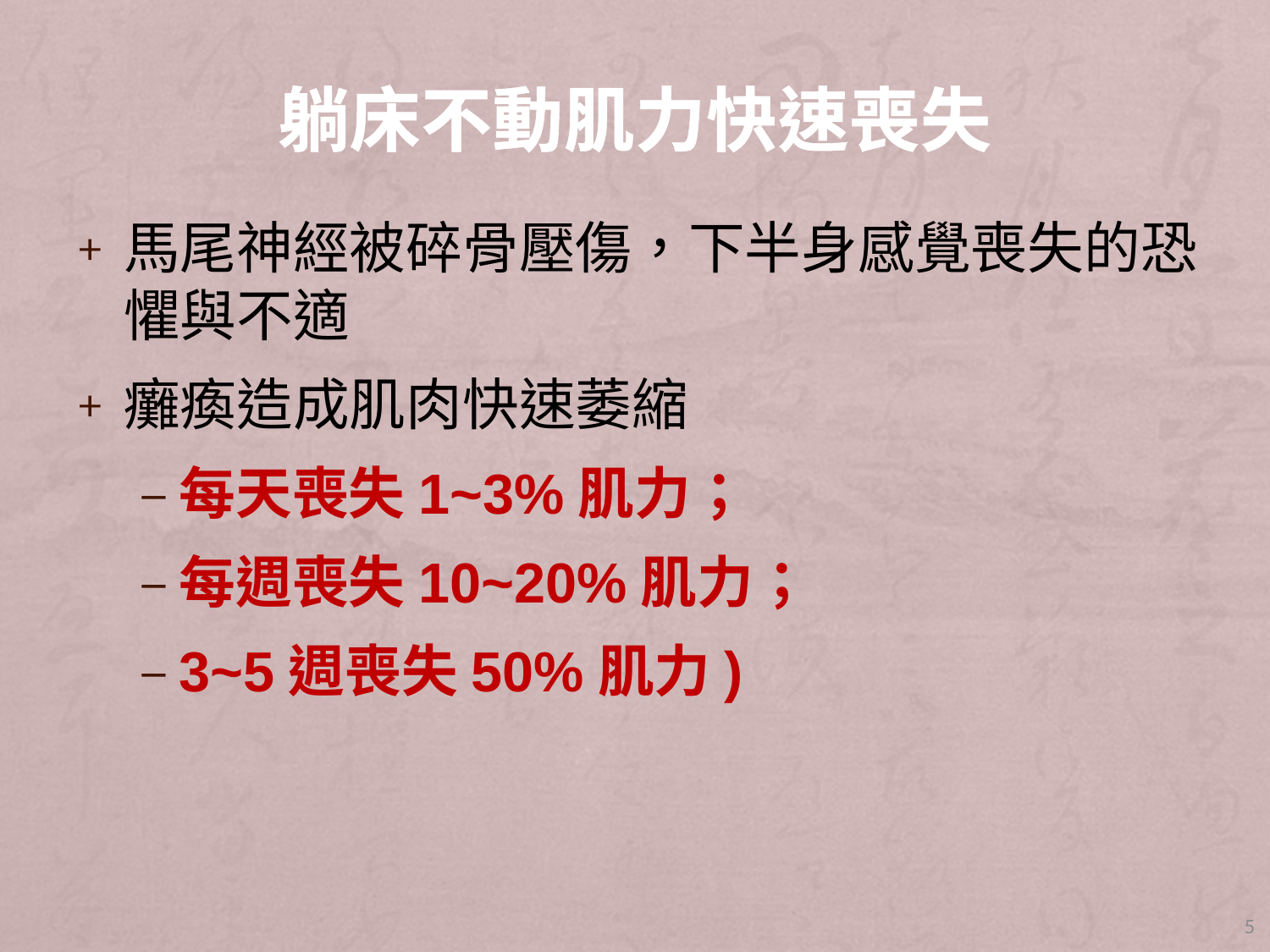

# 躺床不動肌力快速喪失
馬尾神經被碎骨壓傷，下半身感覺喪失的恐懼與不適
癱瘓造成肌肉快速萎縮
每天喪失1~3%肌力；
每週喪失10~20%肌力；
3~5週喪失50%肌力)

5